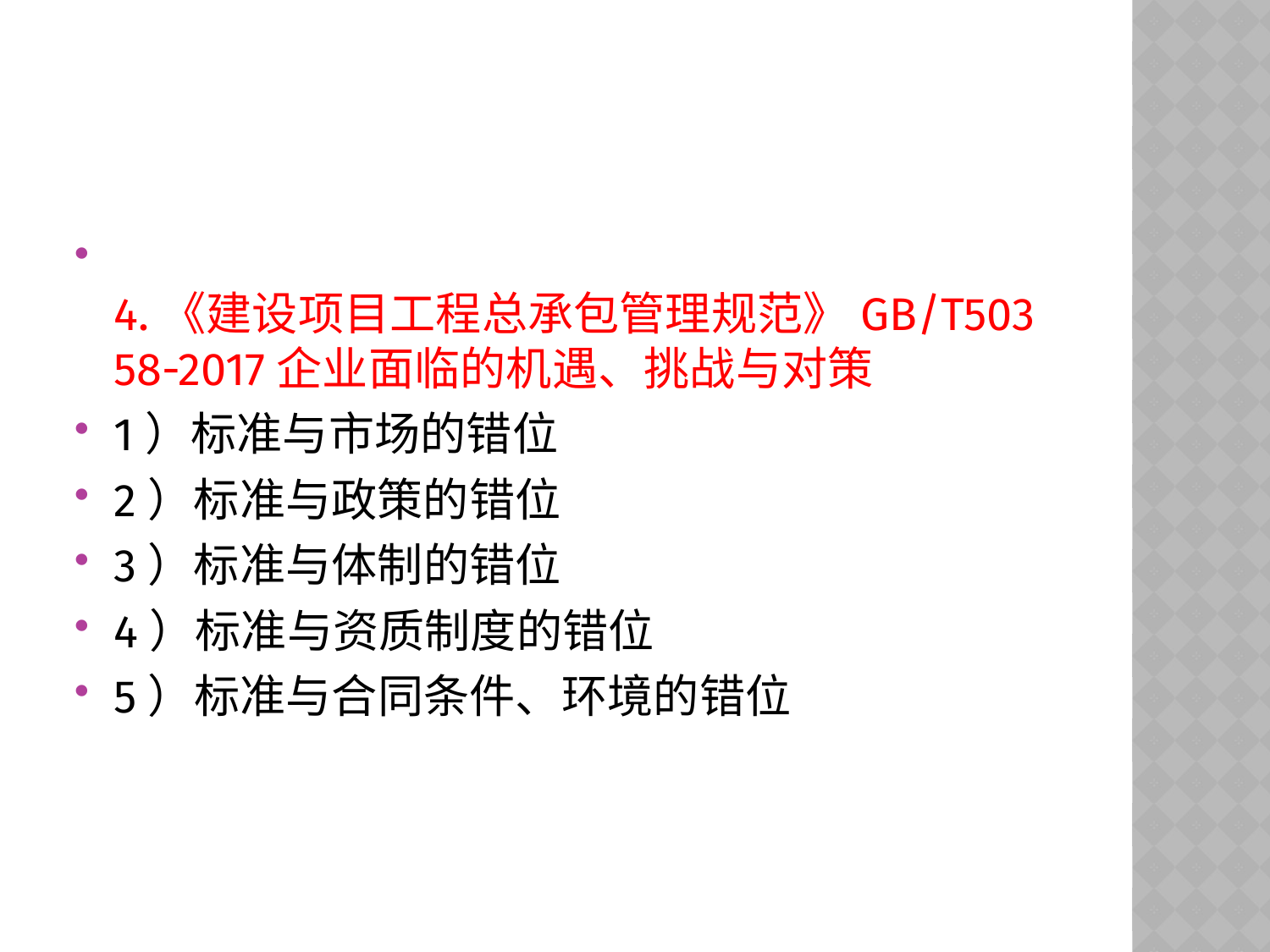

#
 4.《建设项目工程总承包管理规范》GB/T50358-2017企业面临的机遇、挑战与对策
1）标准与市场的错位
2）标准与政策的错位
3）标准与体制的错位
4）标准与资质制度的错位
5）标准与合同条件、环境的错位